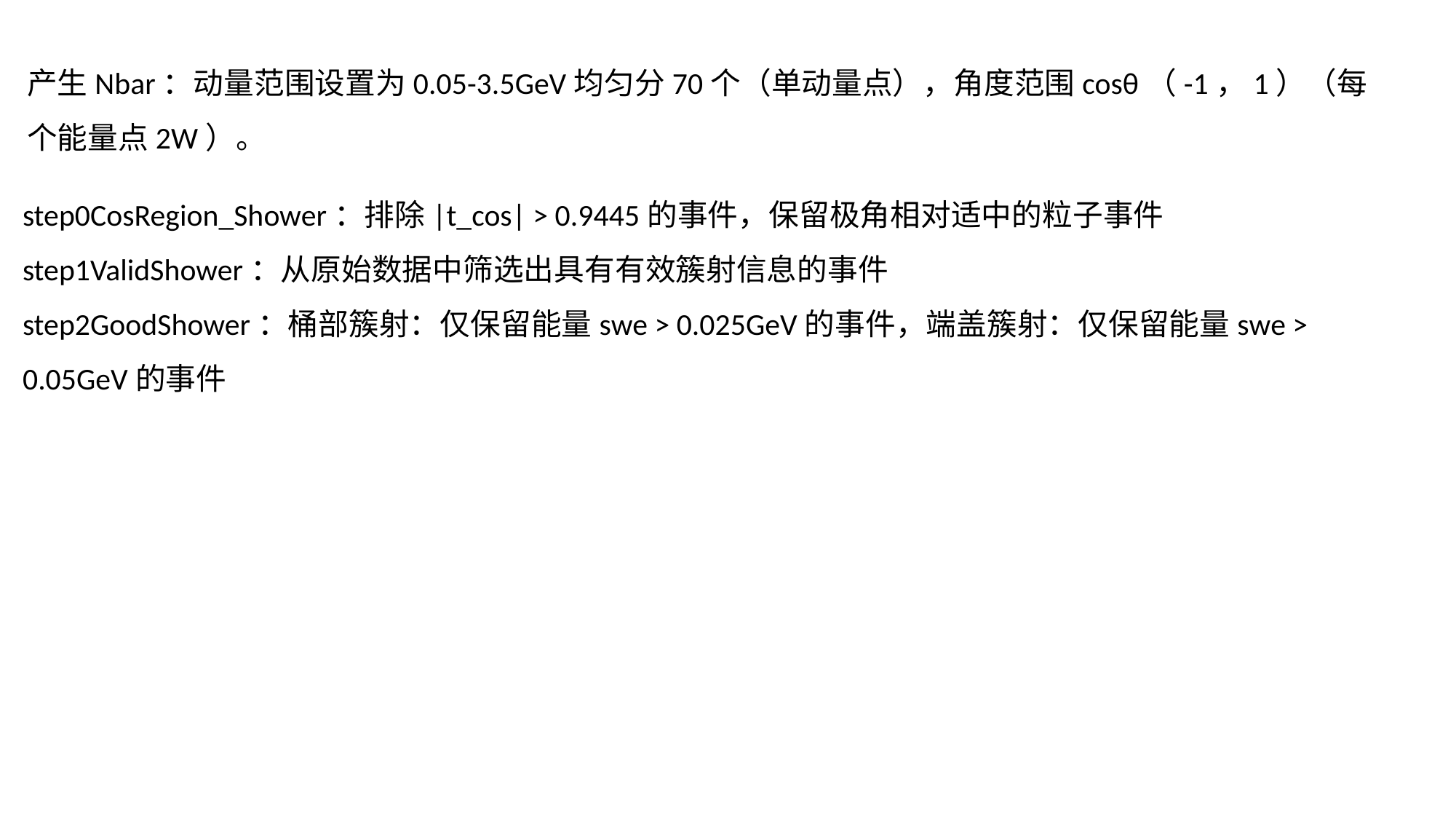

产生Nbar：动量范围设置为0.05-3.5GeV均匀分70个（单动量点），角度范围cosθ（-1，1）（每个能量点2W）。
step0CosRegion_Shower：排除|t_cos| > 0.9445的事件，保留极角相对适中的粒子事件
step1ValidShower：从原始数据中筛选出具有有效簇射信息的事件
step2GoodShower：桶部簇射：仅保留能量swe > 0.025GeV的事件，端盖簇射：仅保留能量swe > 0.05GeV的事件